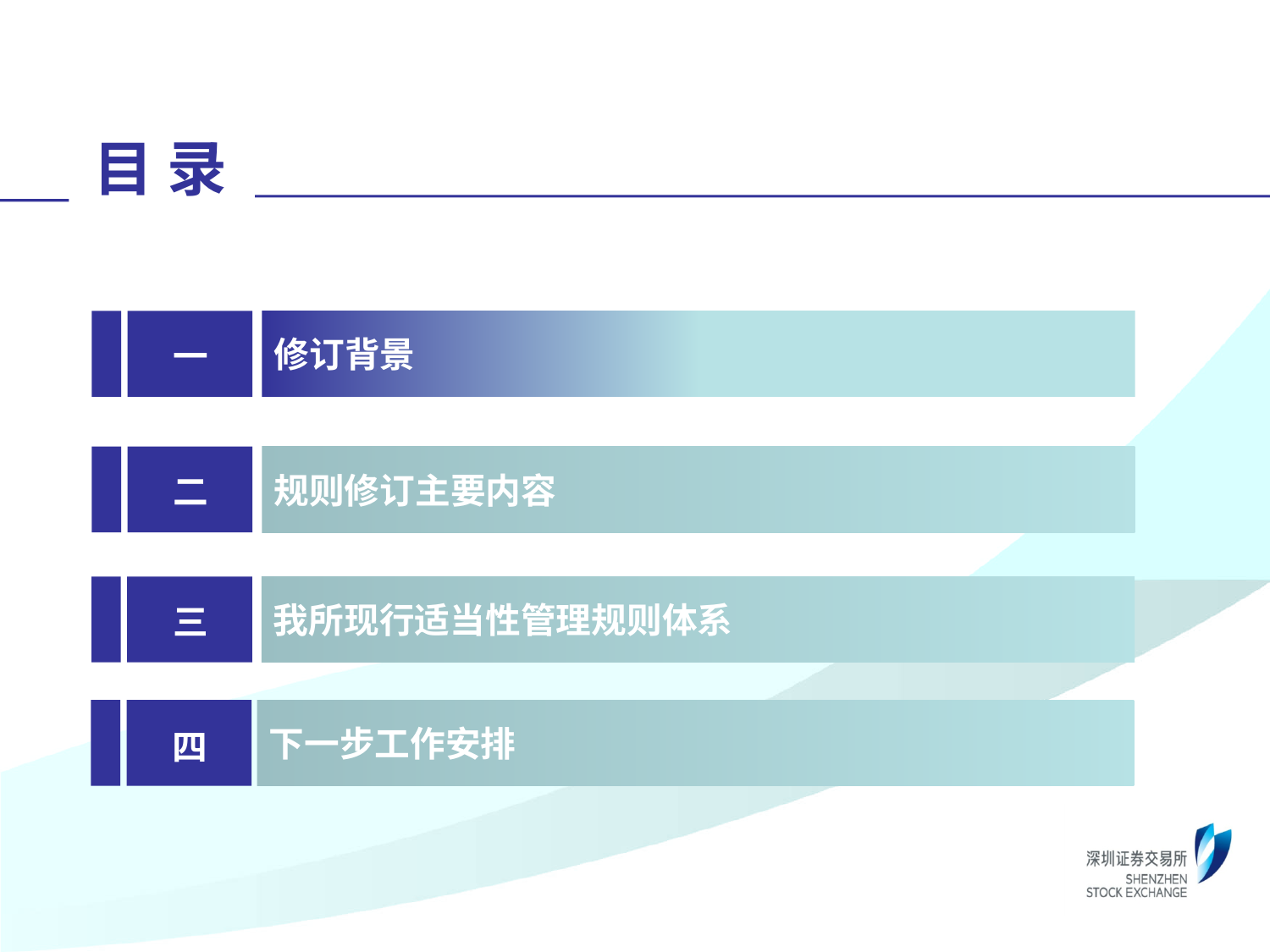

目 录

修订背景

一

规则修订主要内容
二

我所现行适当性管理规则体系
三

下一步工作安排
四